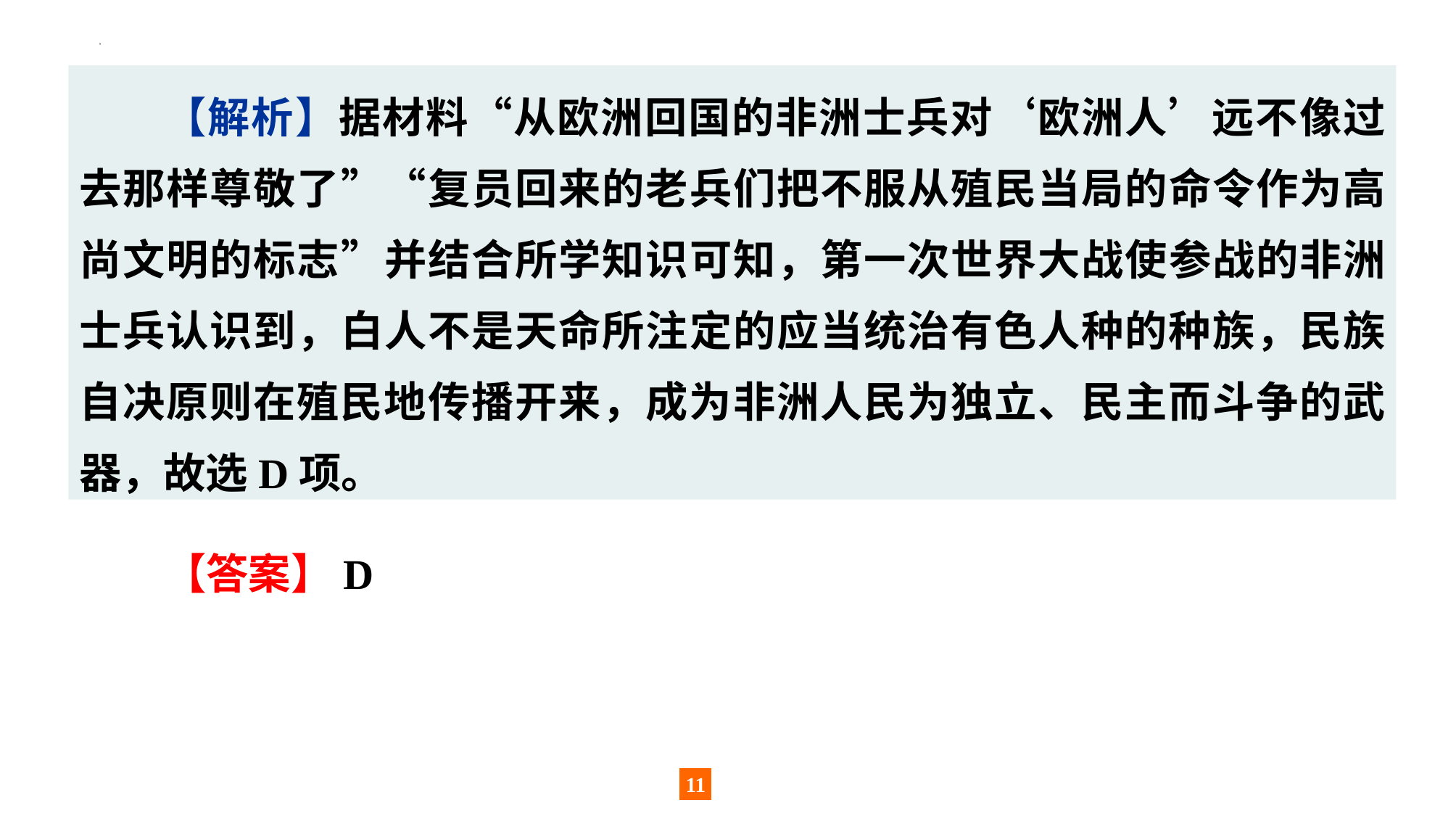

【解析】据材料“从欧洲回国的非洲士兵对‘欧洲人’远不像过去那样尊敬了”“复员回来的老兵们把不服从殖民当局的命令作为高尚文明的标志”并结合所学知识可知，第一次世界大战使参战的非洲士兵认识到，白人不是天命所注定的应当统治有色人种的种族，民族自决原则在殖民地传播开来，成为非洲人民为独立、民主而斗争的武器，故选D项。
【答案】D
11